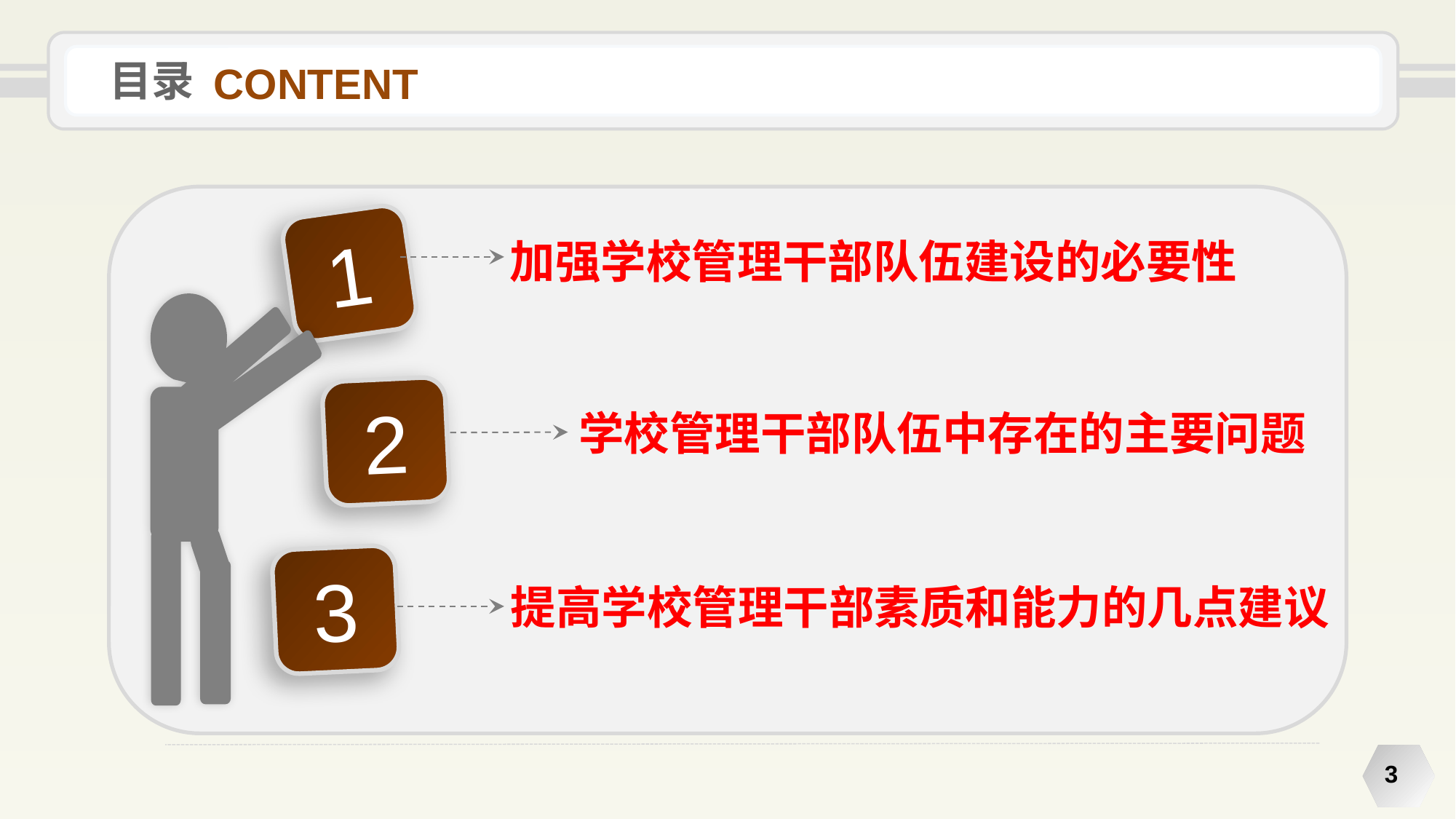

目录
CONTENT

1
加强学校管理干部队伍建设的必要性

2
学校管理干部队伍中存在的主要问题
3
提高学校管理干部素质和能力的几点建议